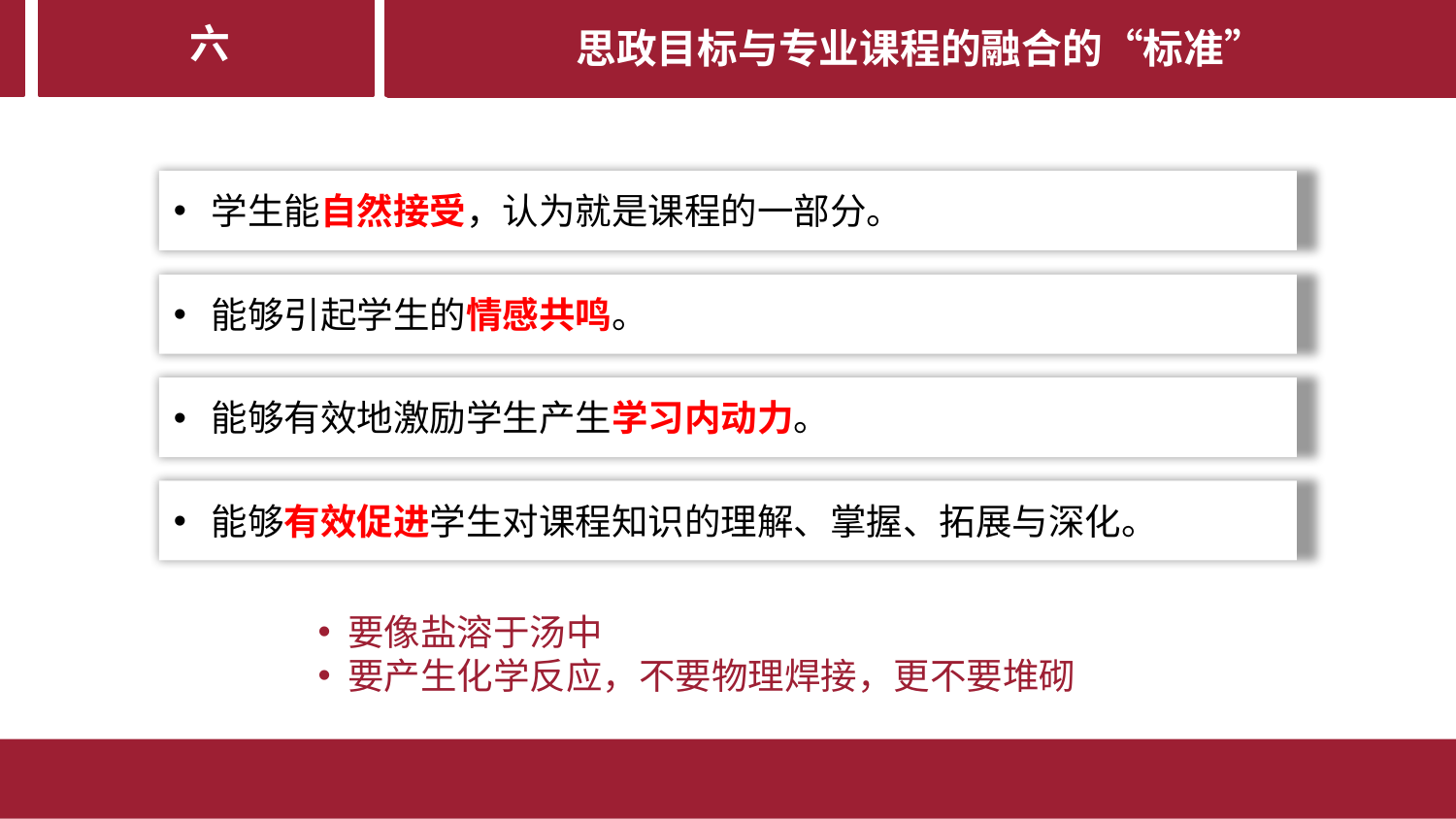

思政目标与专业课程的融合的“标准”
第四部分
六
  学生能自然接受，认为就是课程的一部分。
  能够引起学生的情感共鸣。
  能够有效地激励学生产生学习内动力。
  能够有效促进学生对课程知识的理解、掌握、拓展与深化。
 要像盐溶于汤中
 要产生化学反应，不要物理焊接，更不要堆砌